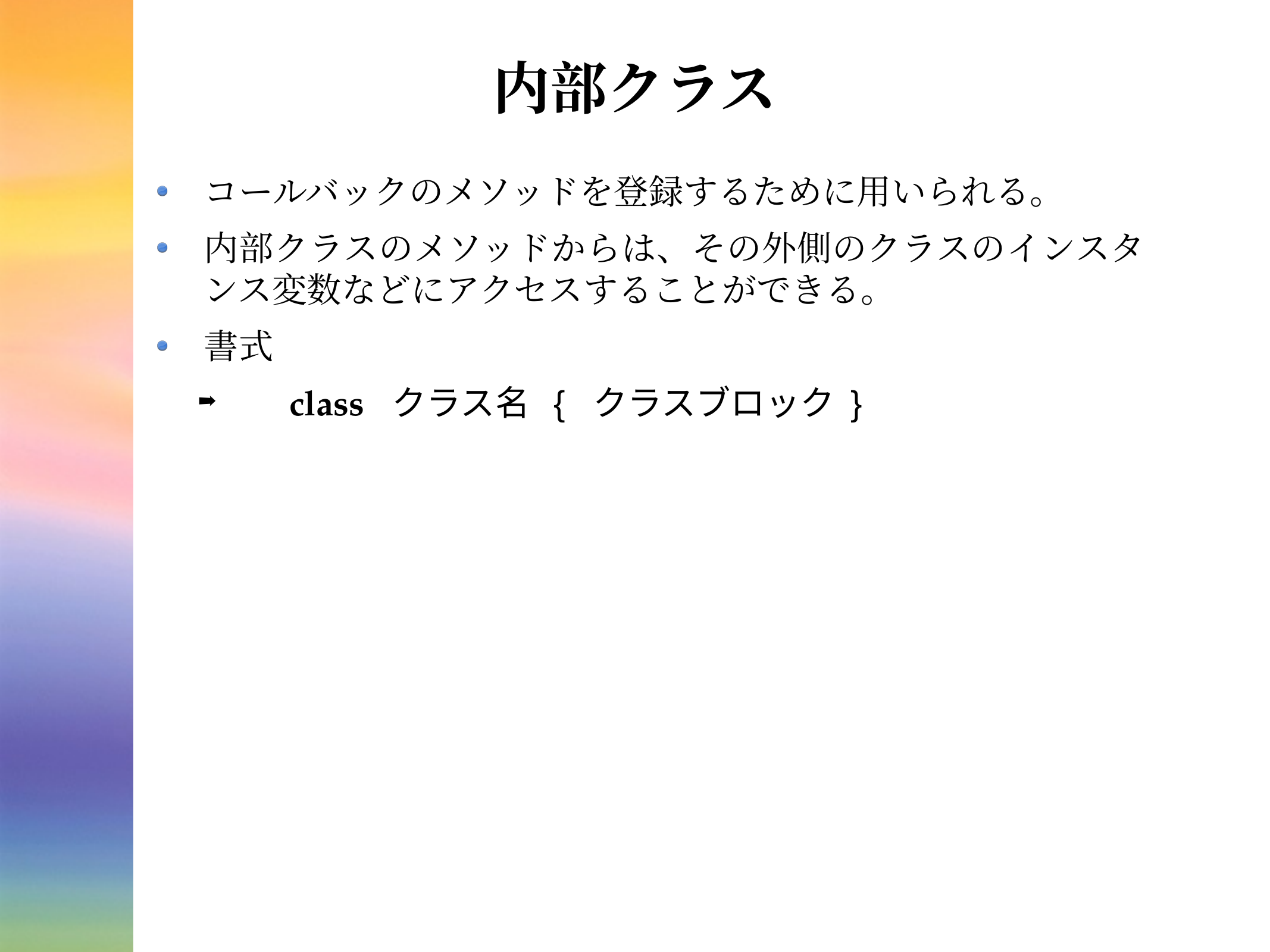

# 内部クラス
コールバックのメソッドを登録するために用いられる。
内部クラスのメソッドからは、その外側のクラスのインスタンス変数などにアクセスすることができる。
書式
　class  クラス名  {  クラスブロック }